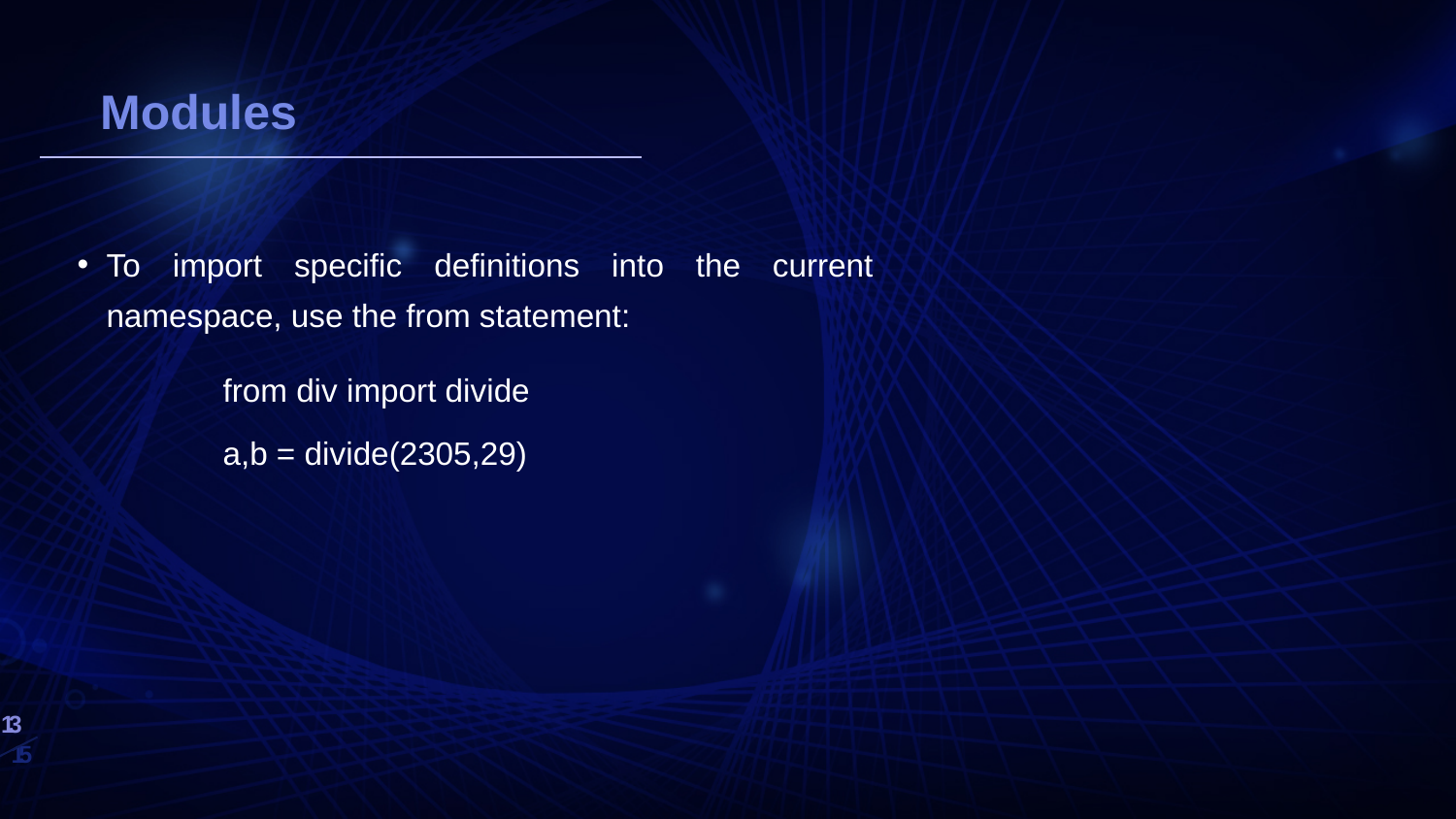

# 생각해보기
Modules
To import specific definitions into the current namespace, use the from statement:
	from div import divide
	a,b = divide(2305,29)